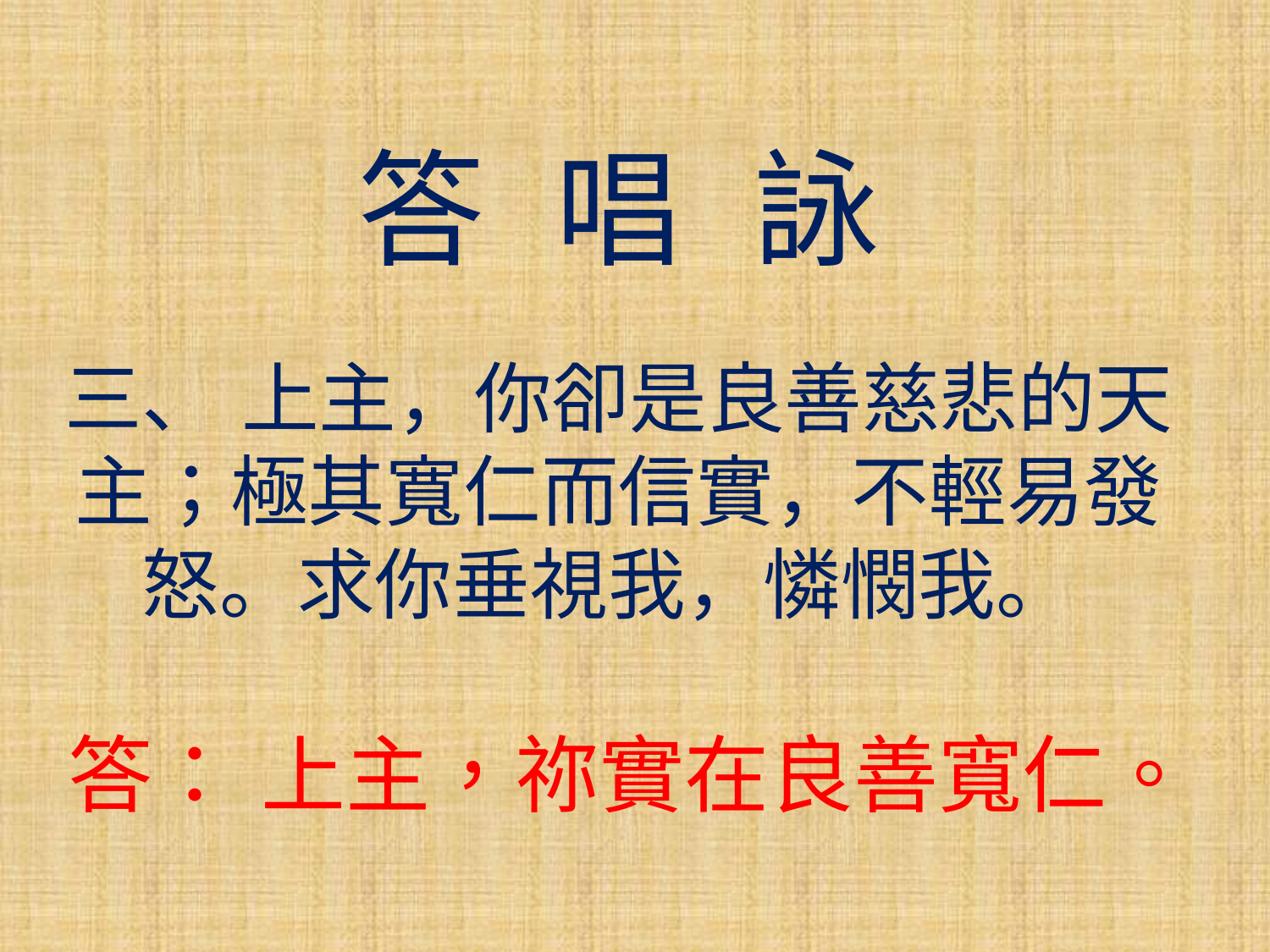

答  唱  詠

三、 上主，你卻是良善慈悲的天主；極其寬仁而信實，不輕易發怒。求你垂視我，憐憫我。

答： 上主，祢實在良善寬仁。